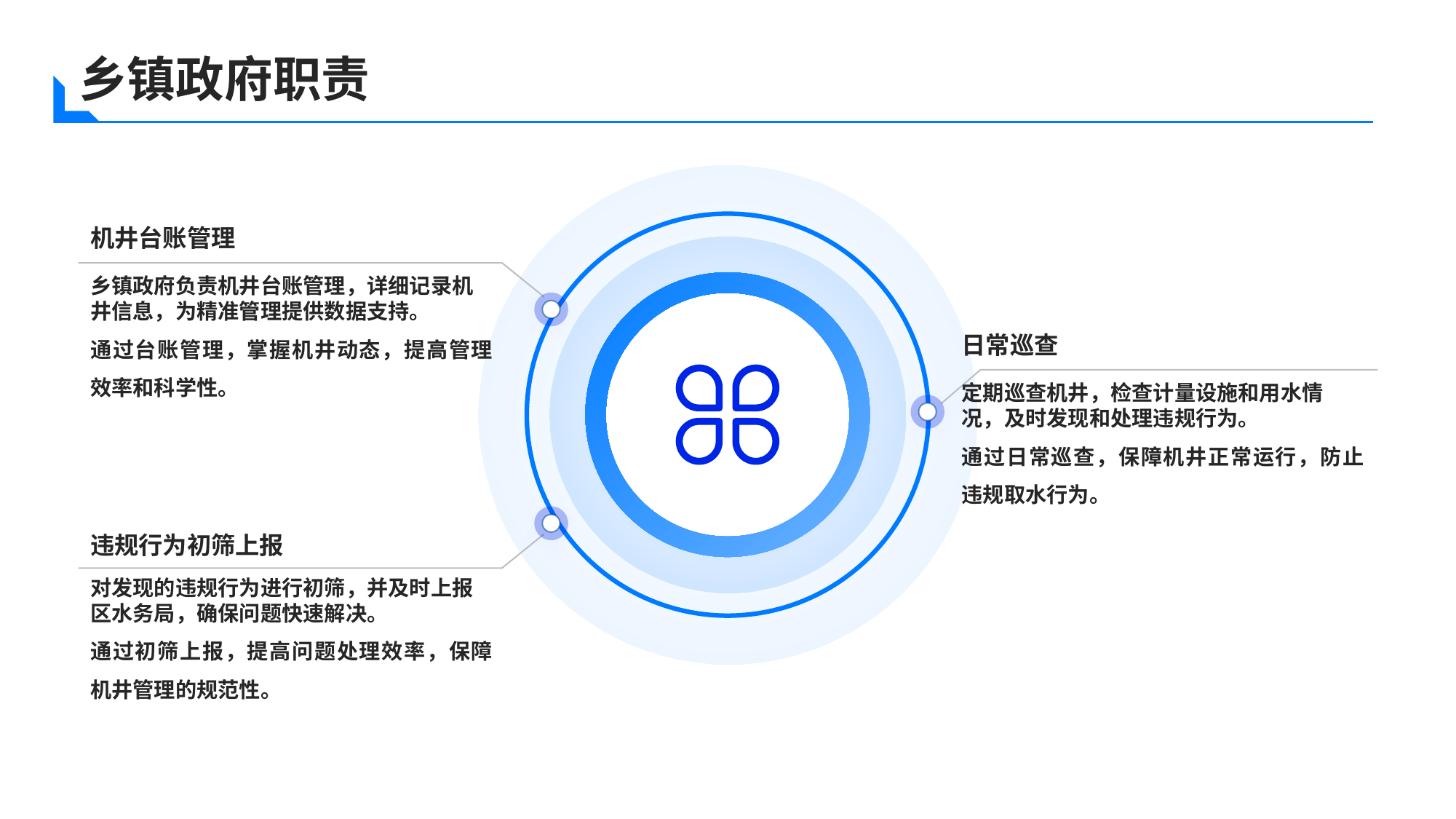

乡镇政府职责

机井台账管理

乡镇政府负责机井台账管理，详细记录机井信息，为精准管理提供数据支持。
通过台账管理，掌握机井动态，提高管理效率和科学性。

日常巡查

定期巡查机井，检查计量设施和用水情况，及时发现和处理违规行为。
通过日常巡查，保障机井正常运行，防止违规取水行为。

违规行为初筛上报

对发现的违规行为进行初筛，并及时上报区水务局，确保问题快速解决。
通过初筛上报，提高问题处理效率，保障机井管理的规范性。